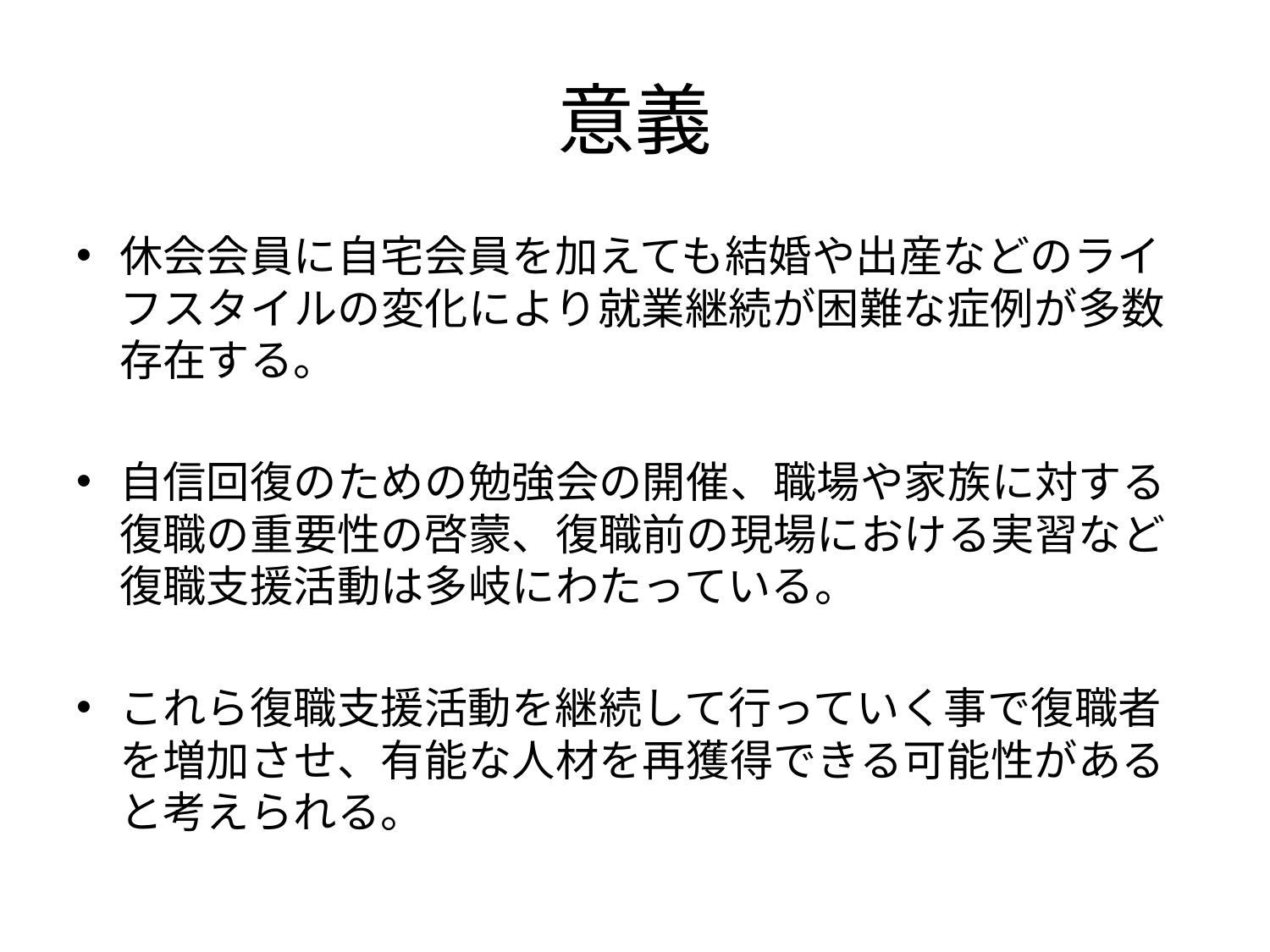

# 意義
休会会員に自宅会員を加えても結婚や出産などのライフスタイルの変化により就業継続が困難な症例が多数存在する。

自信回復のための勉強会の開催、職場や家族に対する復職の重要性の啓蒙、復職前の現場における実習など復職支援活動は多岐にわたっている。

これら復職支援活動を継続して行っていく事で復職者を増加させ、有能な人材を再獲得できる可能性があると考えられる。